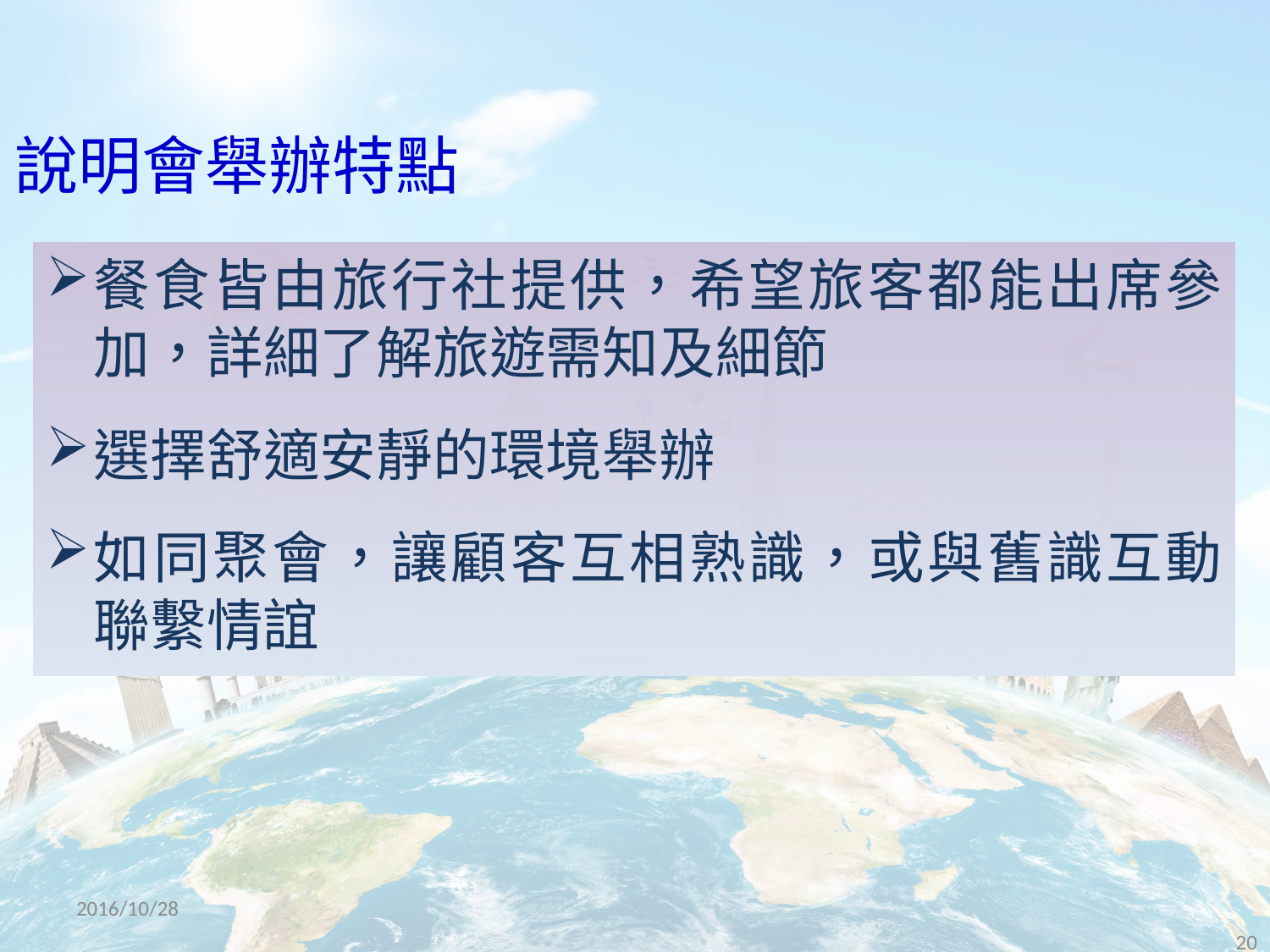

# 說明會舉辦特點
餐食皆由旅行社提供，希望旅客都能出席參加，詳細了解旅遊需知及細節
選擇舒適安靜的環境舉辦
如同聚會，讓顧客互相熟識，或與舊識互動聯繫情誼

2016/10/28
20